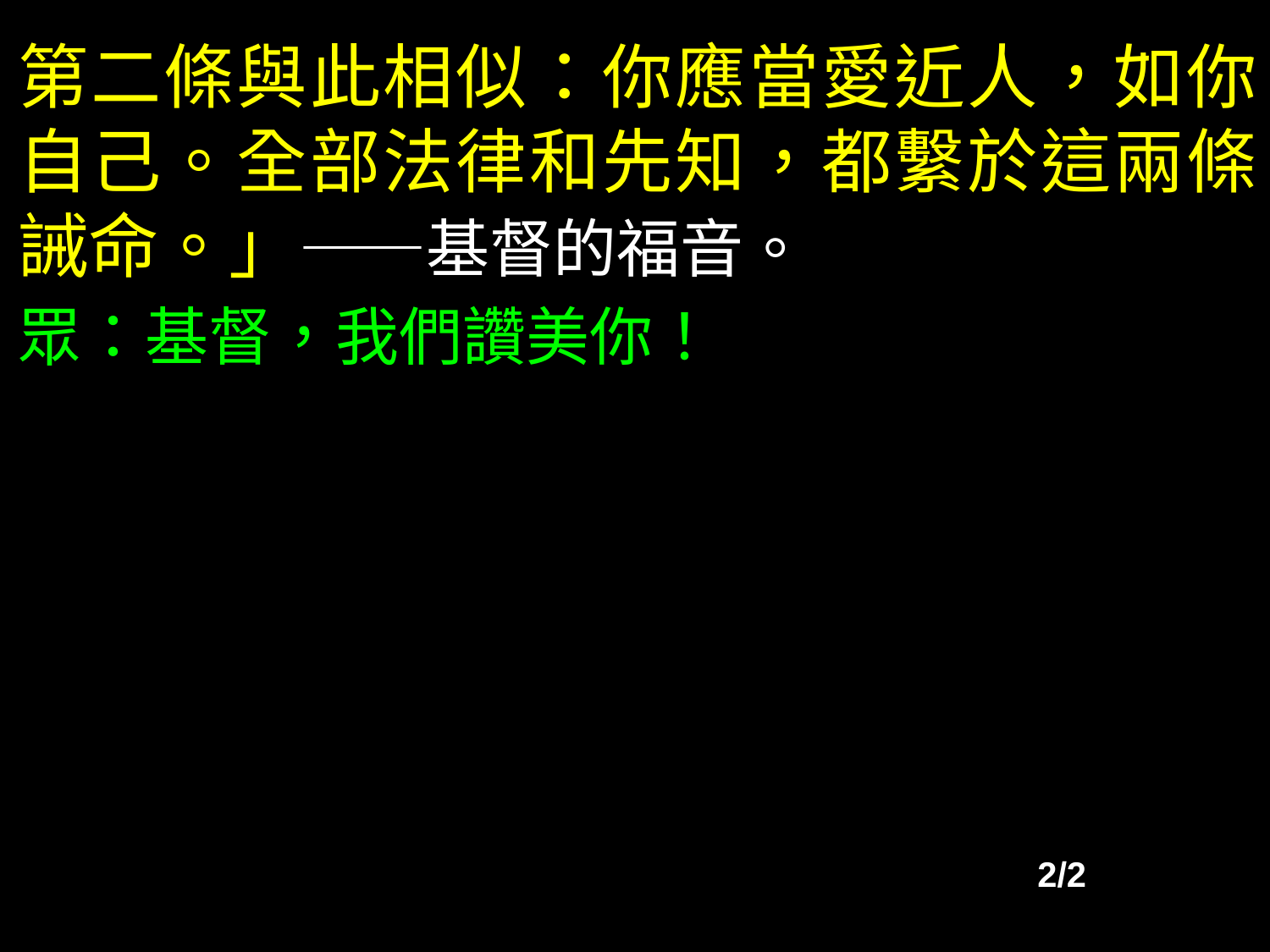

第二條與此相似：你應當愛近人，如你自己。全部法律和先知，都繫於這兩條誡命。」——基督的福音。
眾：基督，我們讚美你！

2/2